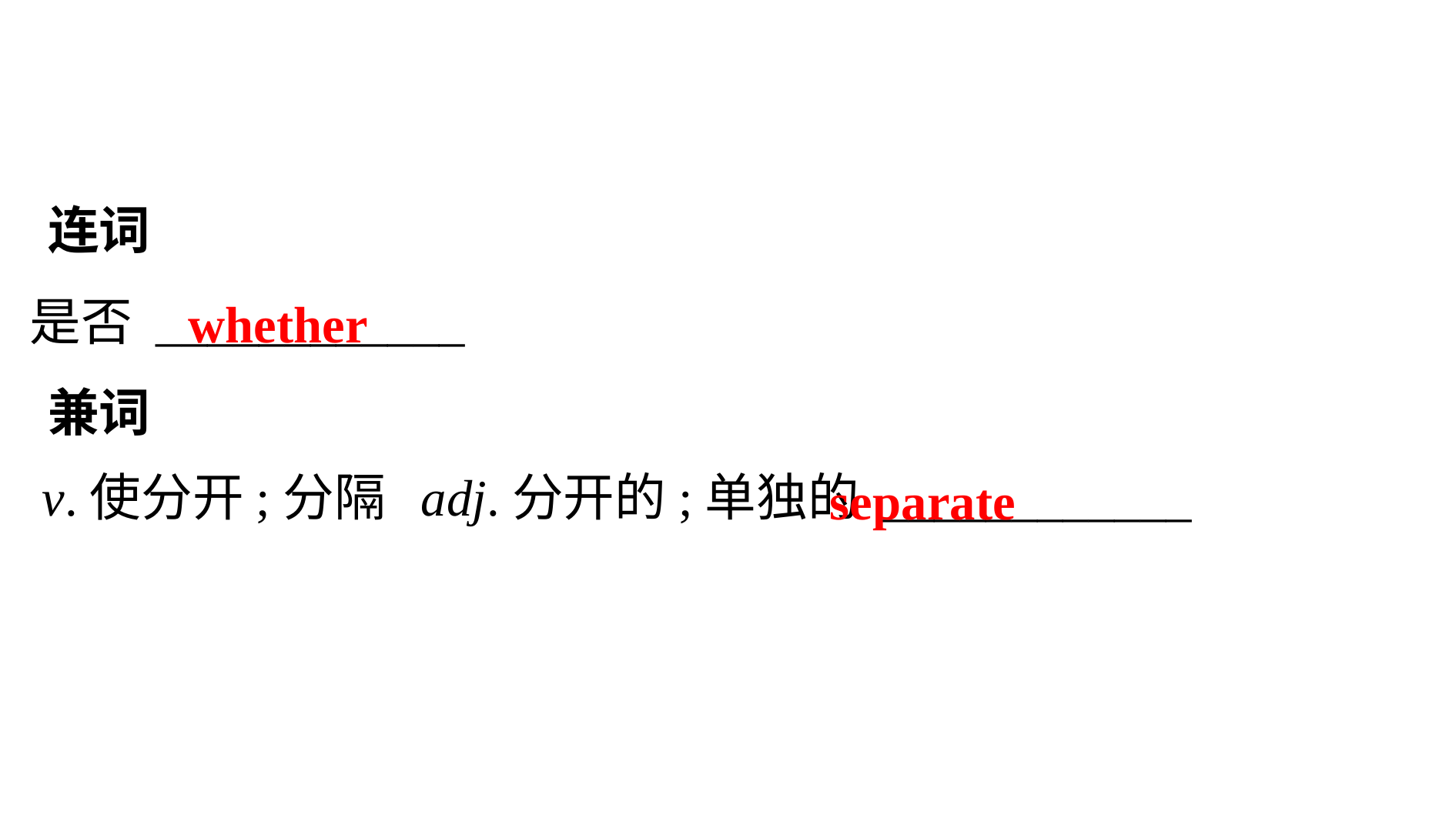

连词
是否 ____________
 whether
兼词
v.使分开;分隔  adj.分开的;单独的 ____________
separate